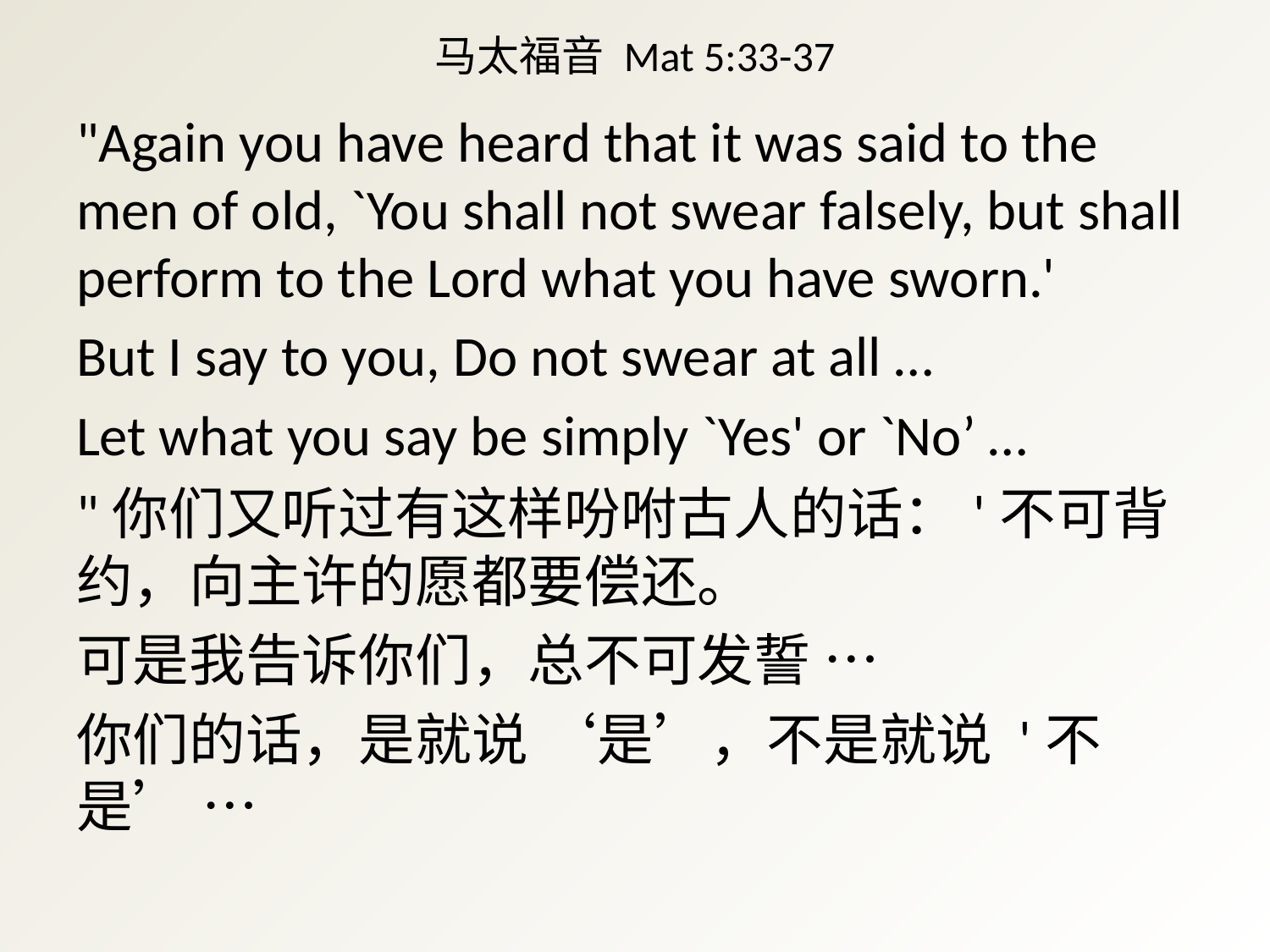

# 马太福音 Mat 5:33-37
"Again you have heard that it was said to the men of old, `You shall not swear falsely, but shall perform to the Lord what you have sworn.'
But I say to you, Do not swear at all …
Let what you say be simply `Yes' or `No’ …
"你们又听过有这样吩咐古人的话：'不可背约，向主许的愿都要偿还。
可是我告诉你们，总不可发誓 …
你们的话，是就说 ‘是’，不是就说 '不是’ …